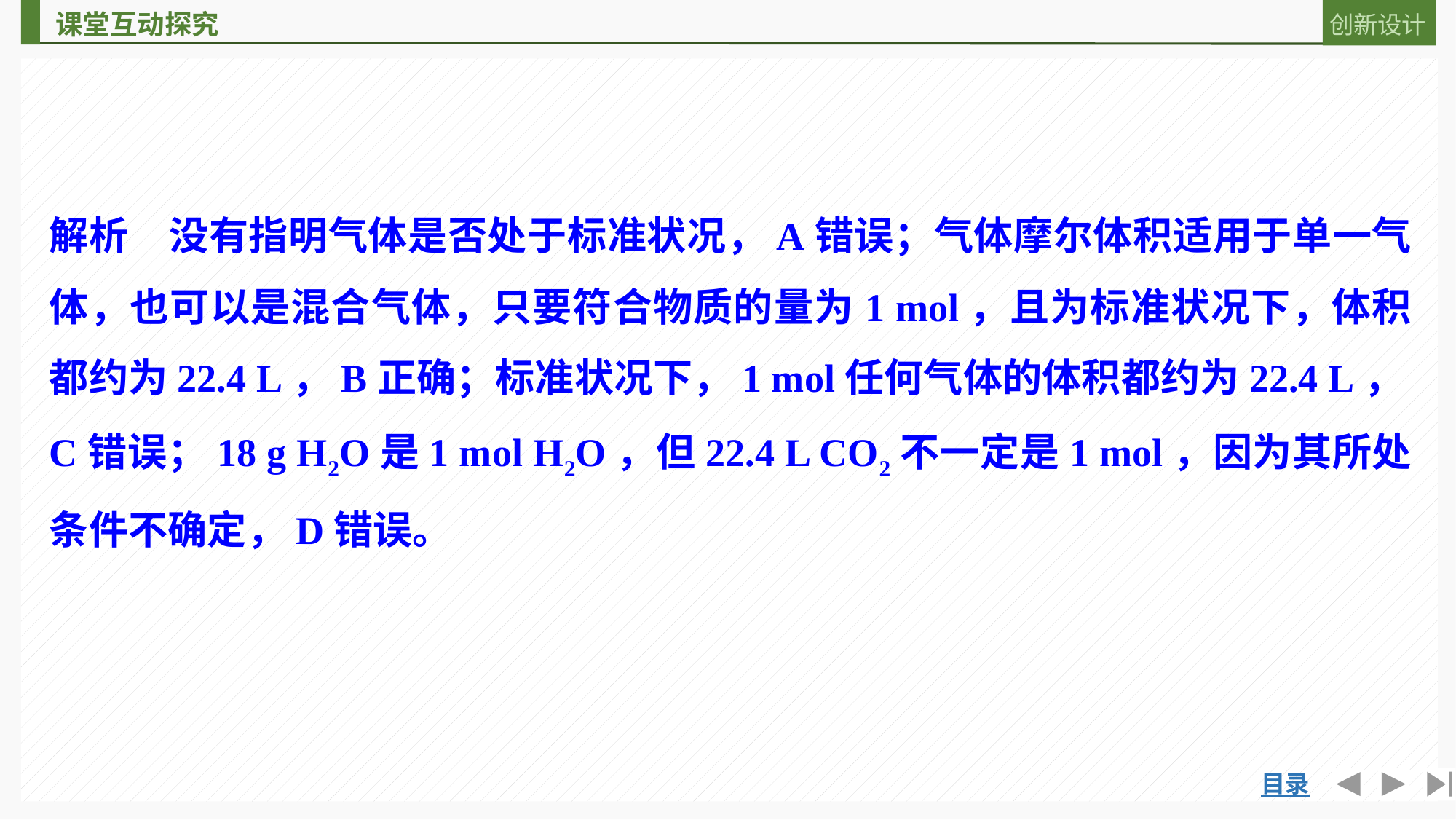

解析　没有指明气体是否处于标准状况，A错误；气体摩尔体积适用于单一气体，也可以是混合气体，只要符合物质的量为1 mol，且为标准状况下，体积都约为22.4 L，B正确；标准状况下，1 mol任何气体的体积都约为22.4 L，C错误；18 g H2O是1 mol H2O，但22.4 L CO2不一定是1 mol，因为其所处条件不确定，D错误。